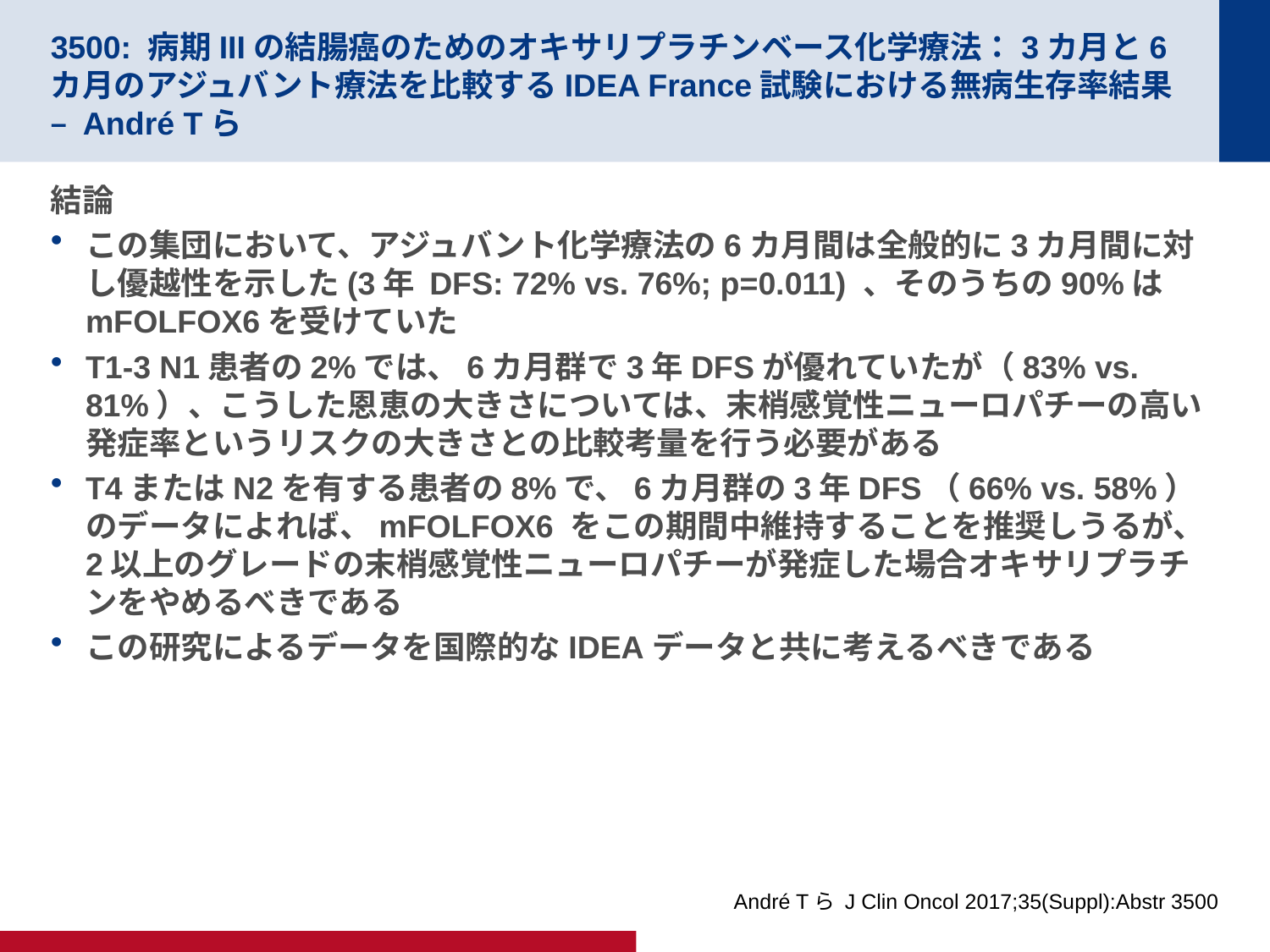

# 3500: 病期IIIの結腸癌のためのオキサリプラチンベース化学療法：3カ月と6カ月のアジュバント療法を比較するIDEA France試験における無病生存率結果 – André Tら
結論
この集団において、アジュバント化学療法の6カ月間は全般的に3カ月間に対し優越性を示した(3年 DFS: 72% vs. 76%; p=0.011) 、そのうちの90%はmFOLFOX6を受けていた
T1-3 N1患者の2%では、6カ月群で3年DFSが優れていたが（83% vs. 81%）、こうした恩恵の大きさについては、末梢感覚性ニューロパチーの高い発症率というリスクの大きさとの比較考量を行う必要がある
T4またはN2を有する患者の8%で、6カ月群の3年DFS（66% vs. 58%）のデータによれば、mFOLFOX6 をこの期間中維持することを推奨しうるが、2以上のグレードの末梢感覚性ニューロパチーが発症した場合オキサリプラチンをやめるべきである
この研究によるデータを国際的なIDEAデータと共に考えるべきである

André Tら J Clin Oncol 2017;35(Suppl):Abstr 3500